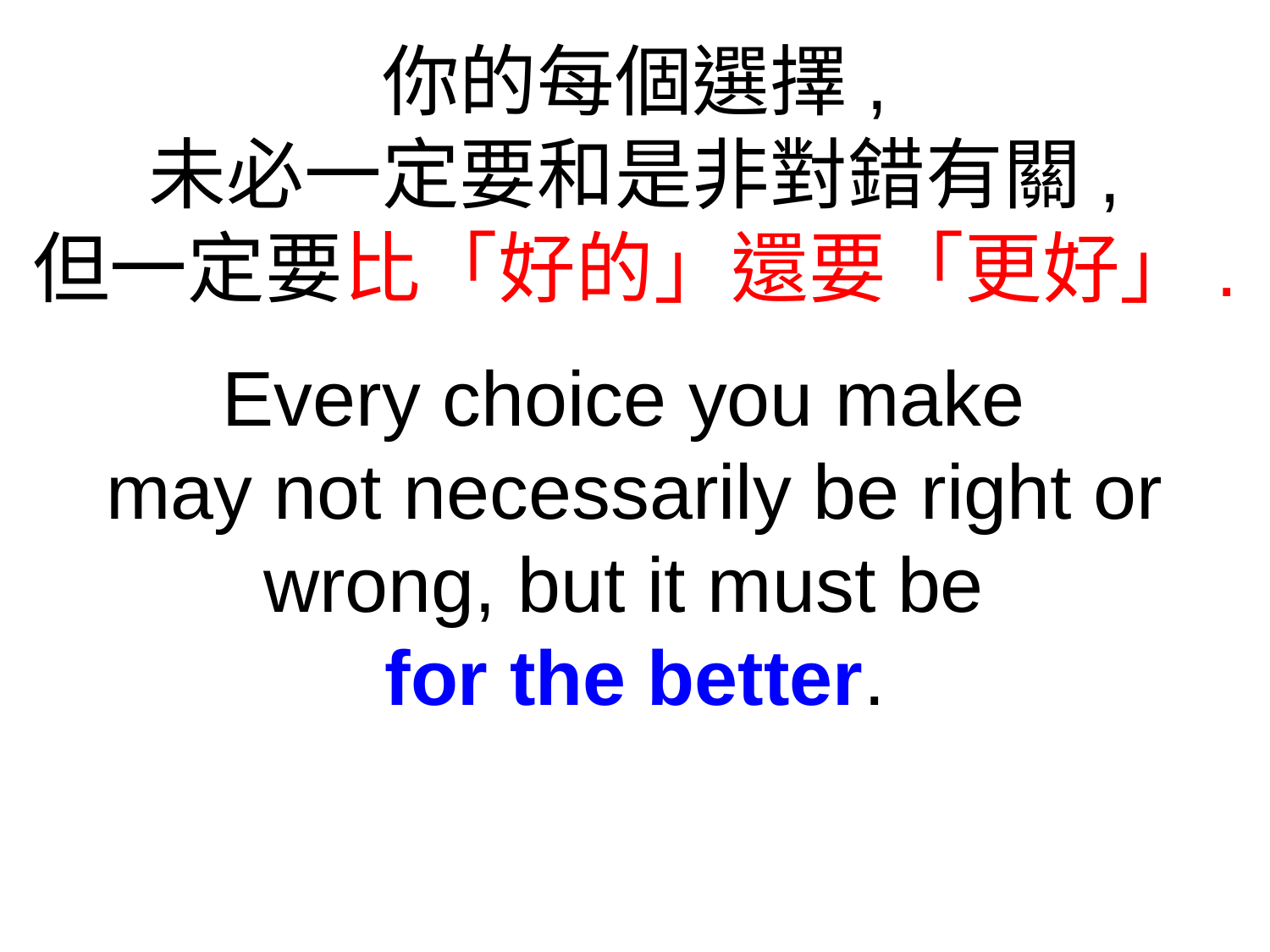

你的每個選擇,
未必一定要和是非對錯有關,
但一定要比「好的」還要「更好」.
Every choice you make
may not necessarily be right or wrong, but it must be
for the better.